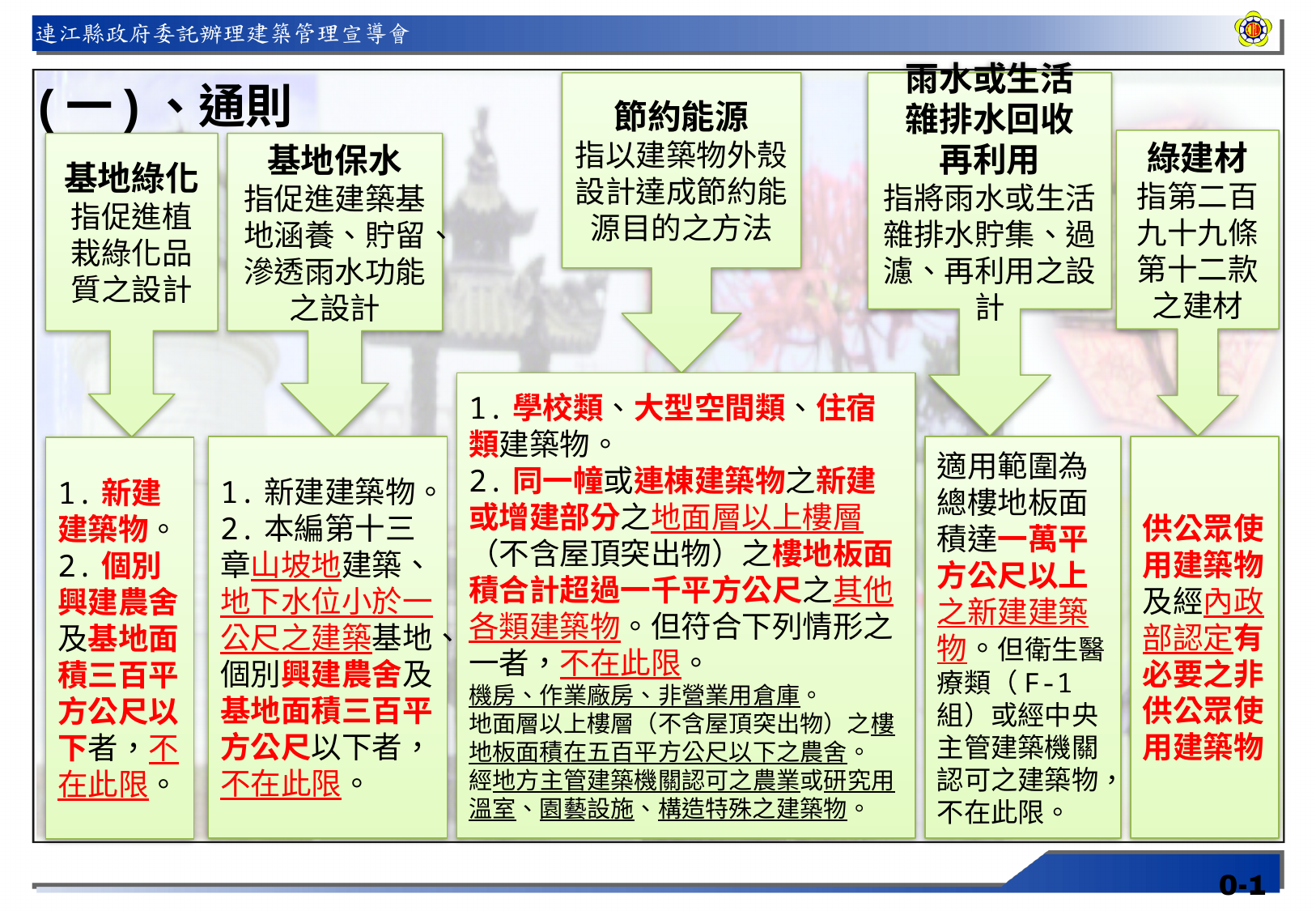

(一)、通則
節約能源
指以建築物外殼設計達成節約能源目的之方法
雨水或生活
雜排水回收
再利用
指將雨水或生活雜排水貯集、過濾、再利用之設計
綠建材
指第二百九十九條第十二款之建材
基地綠化
指促進植栽綠化品質之設計
基地保水
指促進建築基地涵養、貯留、滲透雨水功能之設計
1.學校類、大型空間類、住宿類建築物。
2.同一幢或連棟建築物之新建或增建部分之地面層以上樓層（不含屋頂突出物）之樓地板面積合計超過一千平方公尺之其他各類建築物。但符合下列情形之一者，不在此限。
機房、作業廠房、非營業用倉庫。
地面層以上樓層（不含屋頂突出物）之樓地板面積在五百平方公尺以下之農舍。
經地方主管建築機關認可之農業或研究用溫室、園藝設施、構造特殊之建築物。
1.新建建築物。
2.本編第十三章山坡地建築、地下水位小於一公尺之建築基地、個別興建農舍及基地面積三百平方公尺以下者，不在此限。
適用範圍為總樓地板面積達一萬平方公尺以上之新建建築物。但衛生醫療類（F-1組）或經中央主管建築機關認可之建築物，不在此限。
供公眾使用建築物及經內政部認定有必要之非供公眾使用建築物
1.新建建築物。
2.個別興建農舍及基地面積三百平方公尺以下者，不在此限。
0-1